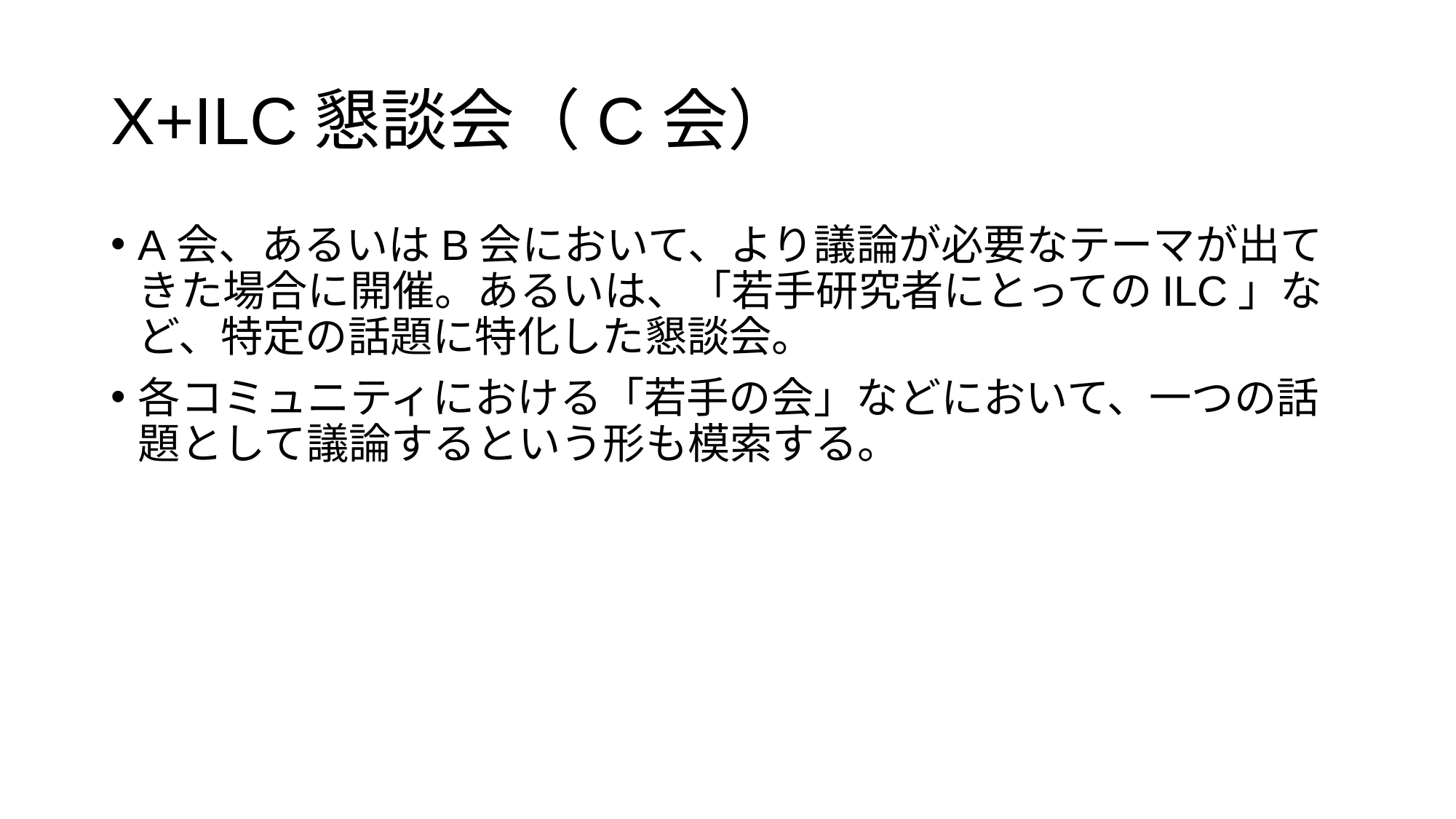

# X+ILC懇談会（C会）
A会、あるいはB会において、より議論が必要なテーマが出てきた場合に開催。あるいは、「若手研究者にとってのILC」など、特定の話題に特化した懇談会。
各コミュニティにおける「若手の会」などにおいて、一つの話題として議論するという形も模索する。